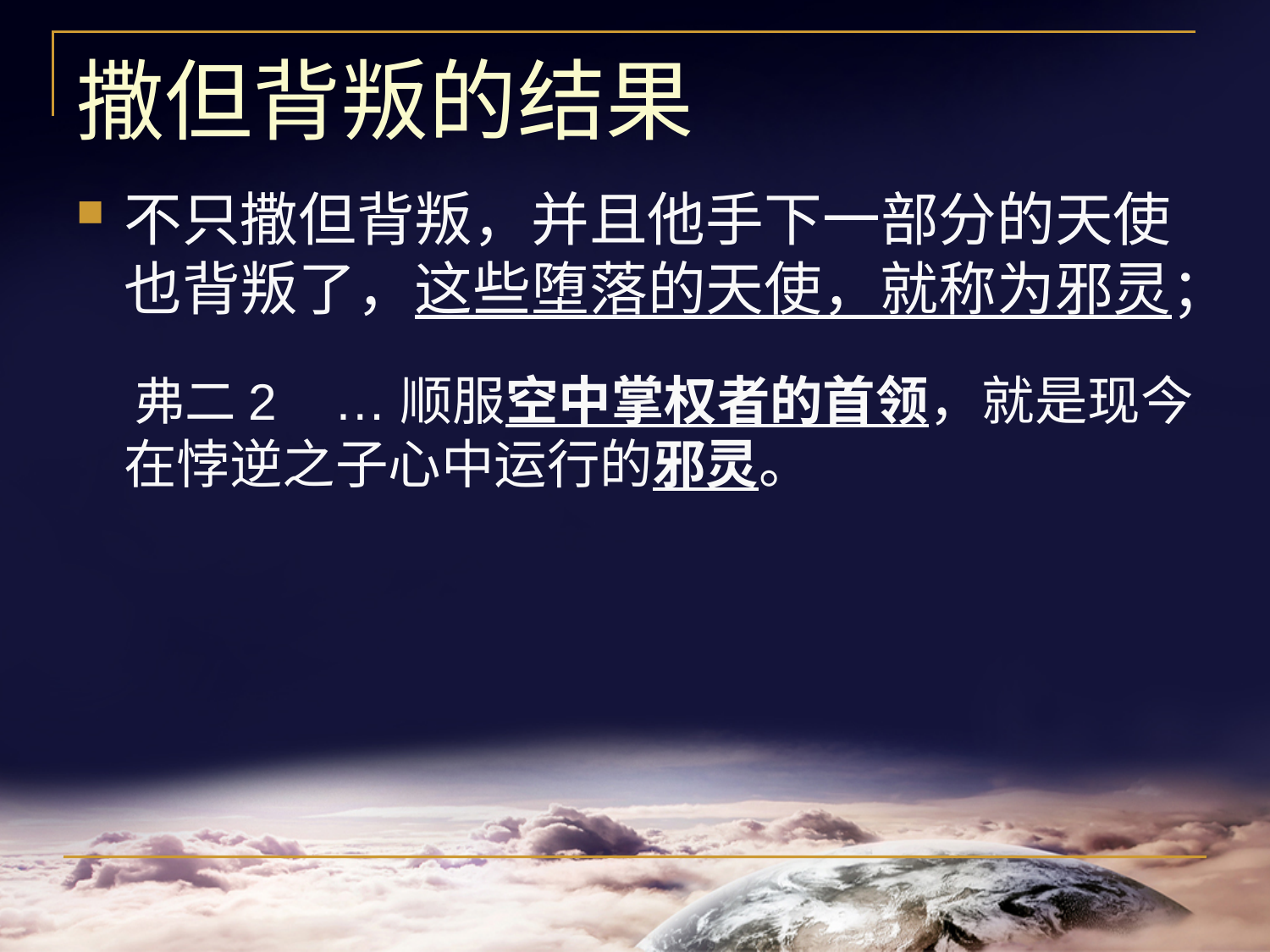

# 撒但背叛的结果
不只撒但背叛，并且他手下一部分的天使也背叛了，这些堕落的天使，就称为邪灵；

    弗二2    …顺服空中掌权者的首领，就是现今在悖逆之子心中运行的邪灵。